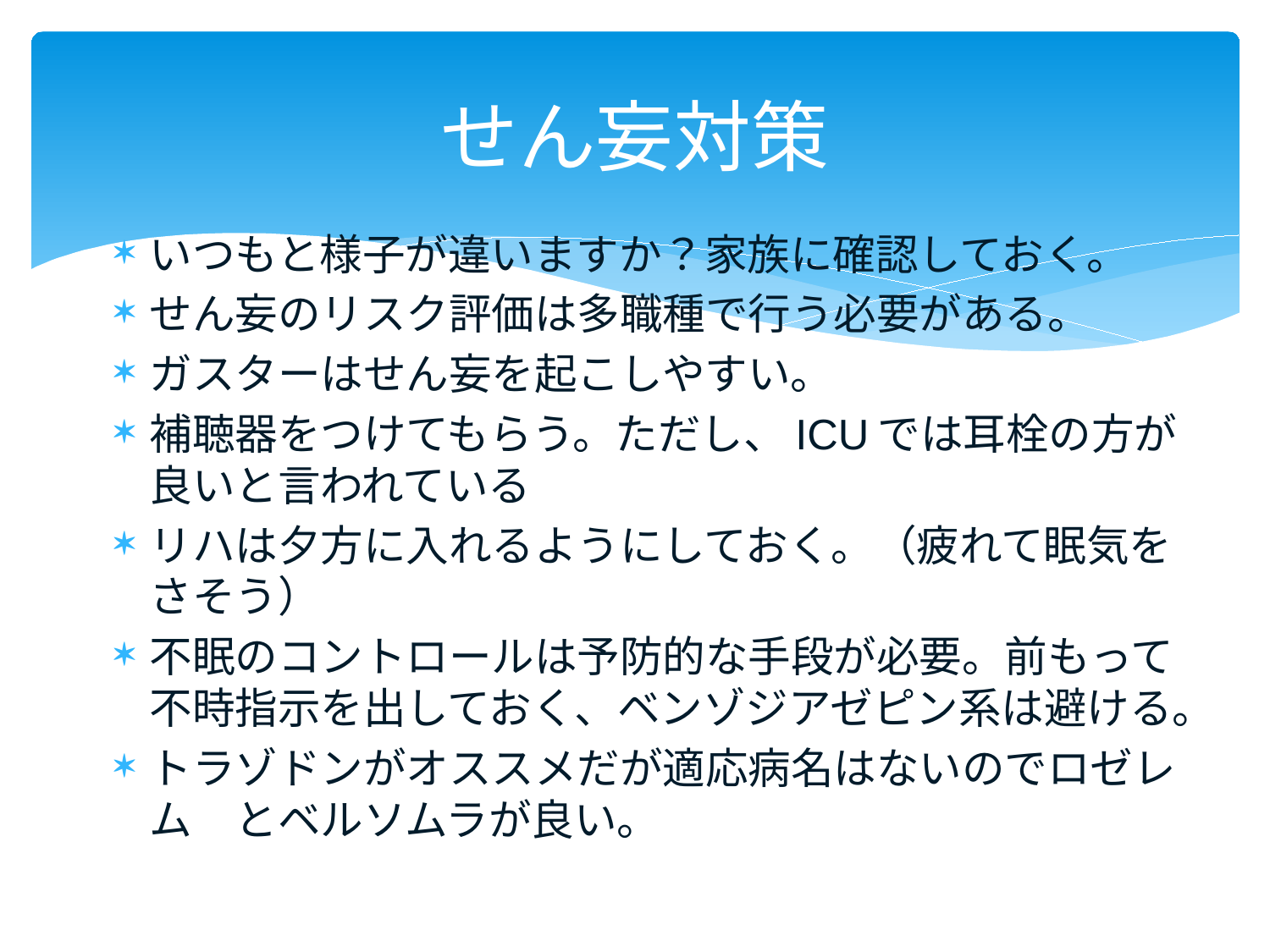

# せん妄対策
いつもと様子が違いますか？家族に確認しておく。
せん妄のリスク評価は多職種で行う必要がある。
ガスターはせん妄を起こしやすい。
補聴器をつけてもらう。ただし、ICUでは耳栓の方が良いと言われている
リハは夕方に入れるようにしておく。（疲れて眠気をさそう）
不眠のコントロールは予防的な手段が必要。前もって不時指示を出しておく、ベンゾジアゼピン系は避ける。
トラゾドンがオススメだが適応病名はないのでロゼレム　とベルソムラが良い。